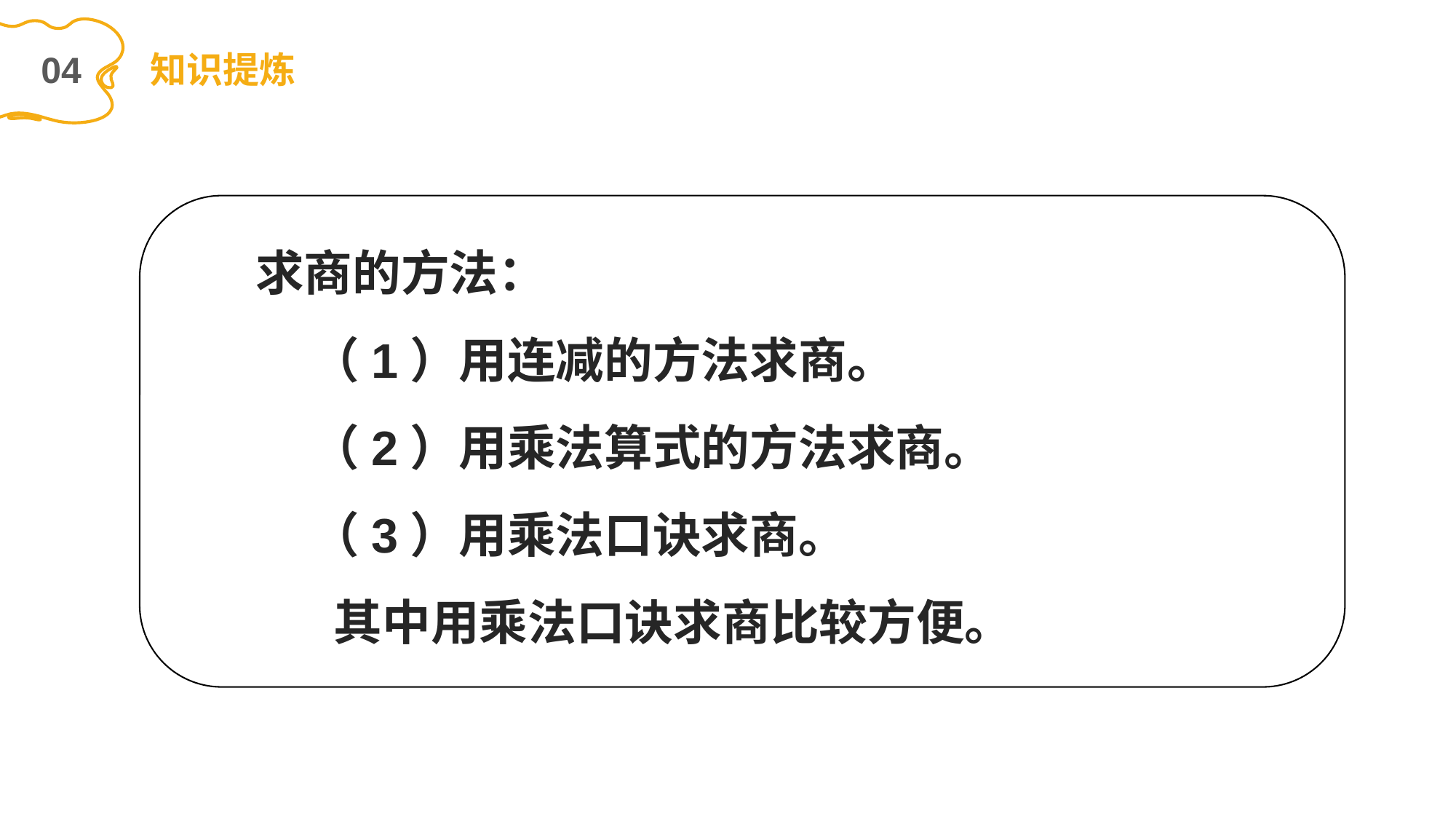

04
知识提炼

求商的方法：
    （1）用连减的方法求商。
    （2）用乘法算式的方法求商。
    （3）用乘法口诀求商。
      其中用乘法口诀求商比较方便。